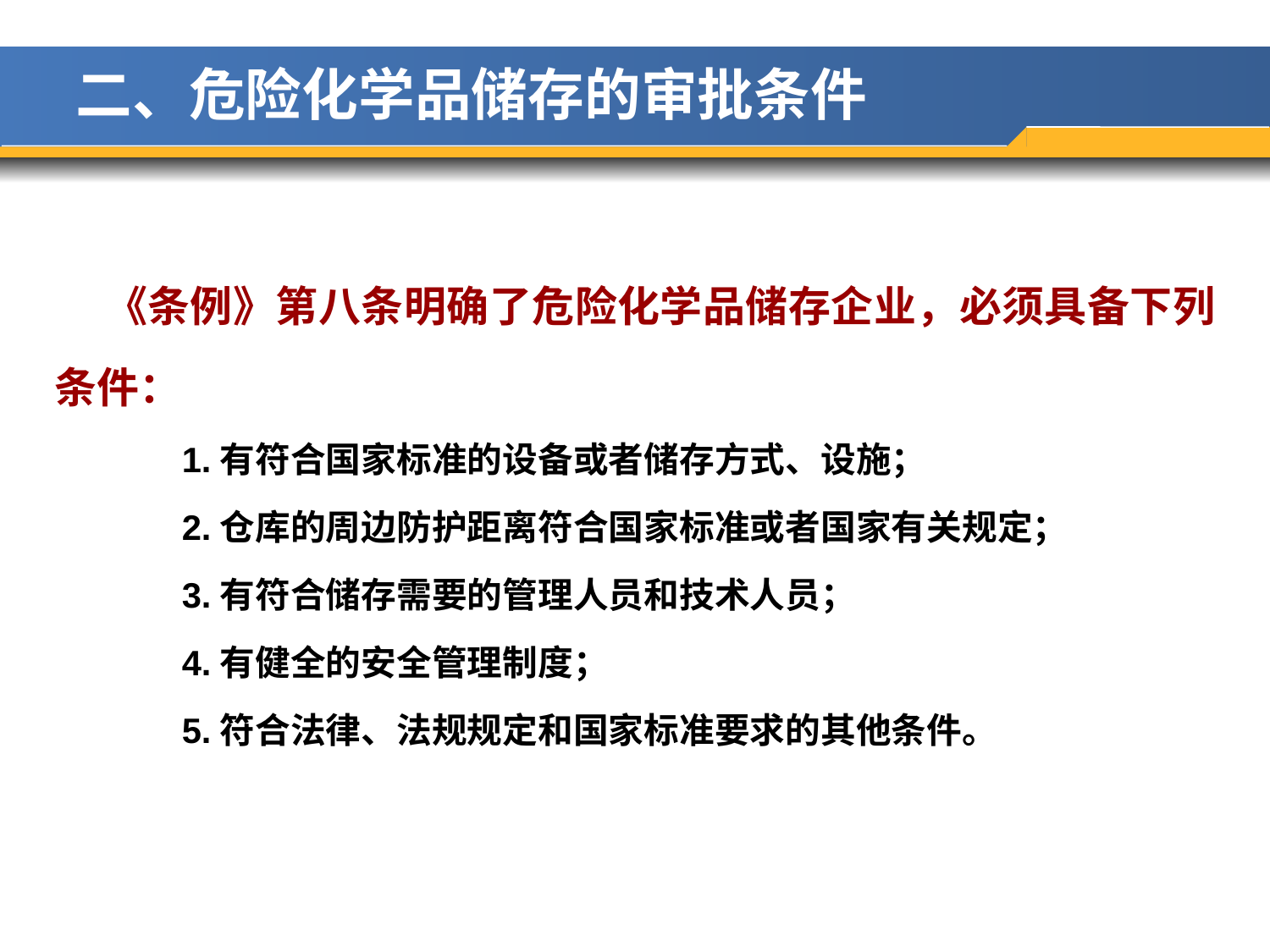

二、危险化学品储存的审批条件

    《条例》第八条明确了危险化学品储存企业，必须具备下列条件：
1.有符合国家标准的设备或者储存方式、设施；
2.仓库的周边防护距离符合国家标准或者国家有关规定；
3.有符合储存需要的管理人员和技术人员；
4.有健全的安全管理制度；
5.符合法律、法规规定和国家标准要求的其他条件。